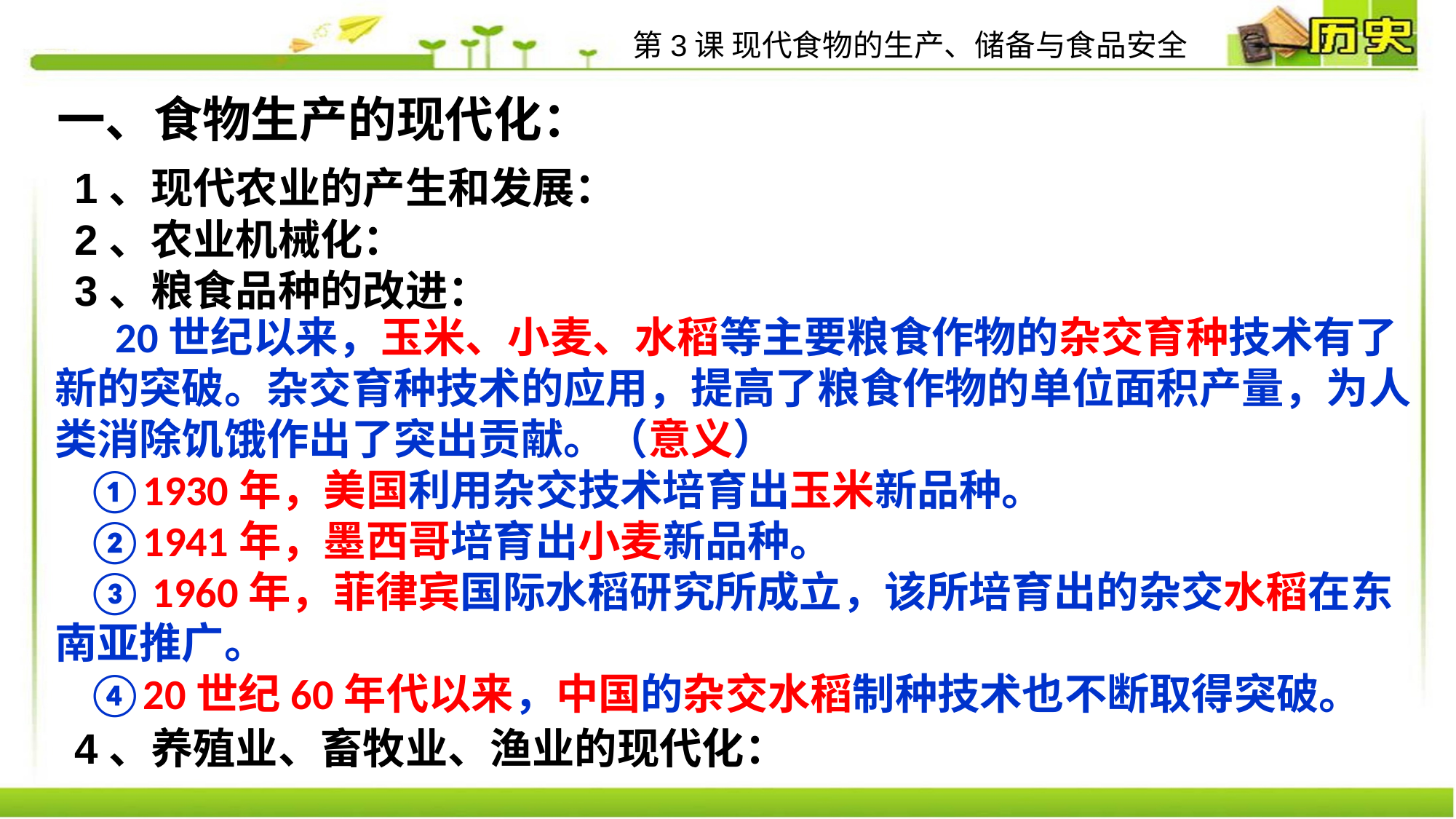

第3课 现代食物的生产、储备与食品安全
一、食物生产的现代化：
1、现代农业的产生和发展：
2、农业机械化：
3、粮食品种的改进：

4、养殖业、畜牧业、渔业的现代化：
   20世纪以来，玉米、小麦、水稻等主要粮食作物的杂交育种技术有了新的突破。杂交育种技术的应用，提高了粮食作物的单位面积产量，为人类消除饥饿作出了突出贡献。（意义）
①1930年，美国利用杂交技术培育出玉米新品种。
②1941年，墨西哥培育出小麦新品种。
③ 1960年，菲律宾国际水稻研究所成立，该所培育出的杂交水稻在东南亚推广。
④20世纪60年代以来，中国的杂交水稻制种技术也不断取得突破。